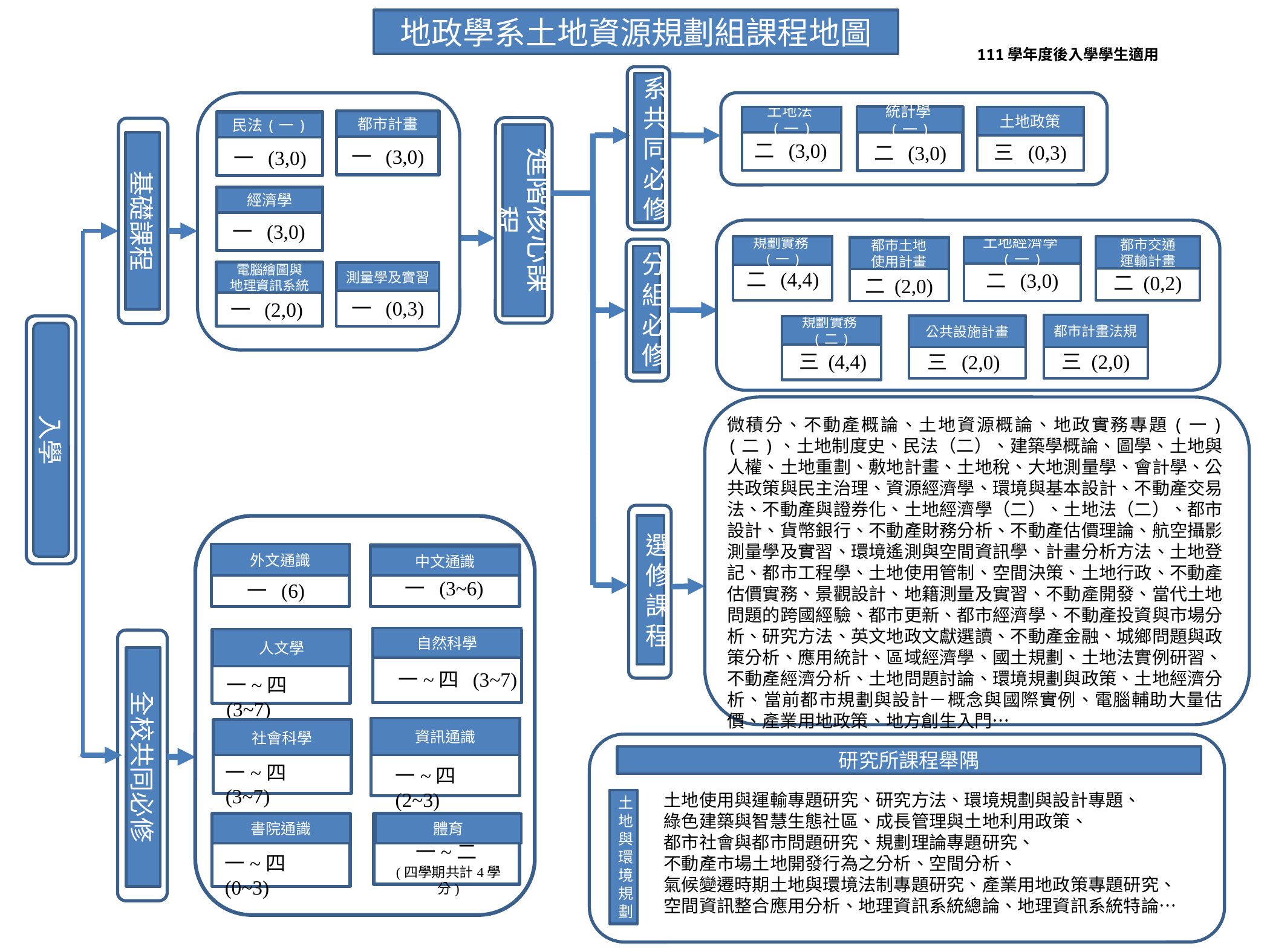

地政學系土地資源規劃組課程地圖
111學年度後入學學生適用

系共同必修

統計學(一)

土地法(一)

土地政策

都市計畫

民法(一)

進階核心課程
基礎課程
二  (3,0)
三  (0,3)
二  (3,0)
一  (3,0)
一  (3,0)
經濟學

一  (3,0)

規劃實務(一)
都市交通
運輸計畫

都市土地
使用計畫
土地經濟學(一)

分組必修

電腦繪圖與
地理資訊系統
二  (4,4)

測量學及實習
二  (3,0)
二 (0,2)
二 (2,0)
一  (0,3)
一  (2,0)
都市計畫法規

公共設施計畫

規劃實務(二)

入學
三 (4,4)
三 (2,0)
三  (2,0)

微積分、不動產概論、土地資源概論、地政實務專題(一)(二)、土地制度史、民法（二）、建築學概論、圖學、土地與人權、土地重劃、敷地計畫、土地稅、大地測量學、會計學、公共政策與民主治理、資源經濟學、環境與基本設計、不動產交易法、不動產與證券化、土地經濟學（二）、土地法（二）、都市設計、貨幣銀行、不動產財務分析、不動產估價理論、航空攝影測量學及實習、環境遙測與空間資訊學、計畫分析方法、土地登記、都市工程學、土地使用管制、空間決策、土地行政、不動產估價實務、景觀設計、地籍測量及實習、不動產開發、當代土地問題的跨國經驗、都市更新、都市經濟學、不動產投資與市場分析、研究方法、英文地政文獻選讀、不動產金融、城鄉問題與政策分析、應用統計、區域經濟學、國土規劃、土地法實例研習、不動產經濟分析、土地問題討論、環境規劃與政策、土地經濟分析、當前都市規劃與設計－概念與國際實例、電腦輔助大量估價、產業用地政策、地方創生入門…

選修課程

外文通識

中文通識
一  (3~6)
一  (6)
自然科學

人文學

全校共同必修
一~四  (3~7)
一~四  (3~7)

資訊通識

社會科學
研究所課程舉隅
一~四  (3~7)
一~四  (2~3)

土地使用與運輸專題研究、研究方法、環境規劃與設計專題、
綠色建築與智慧生態社區、成長管理與土地利用政策、
都市社會與都市問題研究、規劃理論專題研究、
不動產市場土地開發行為之分析、空間分析、
氣候變遷時期土地與環境法制專題研究、產業用地政策專題研究、
空間資訊整合應用分析、地理資訊系統總論、地理資訊系統特論…
土地與環境規劃

書院通識

體育
一~二
(四學期共計4學分)
一~四  (0~3)